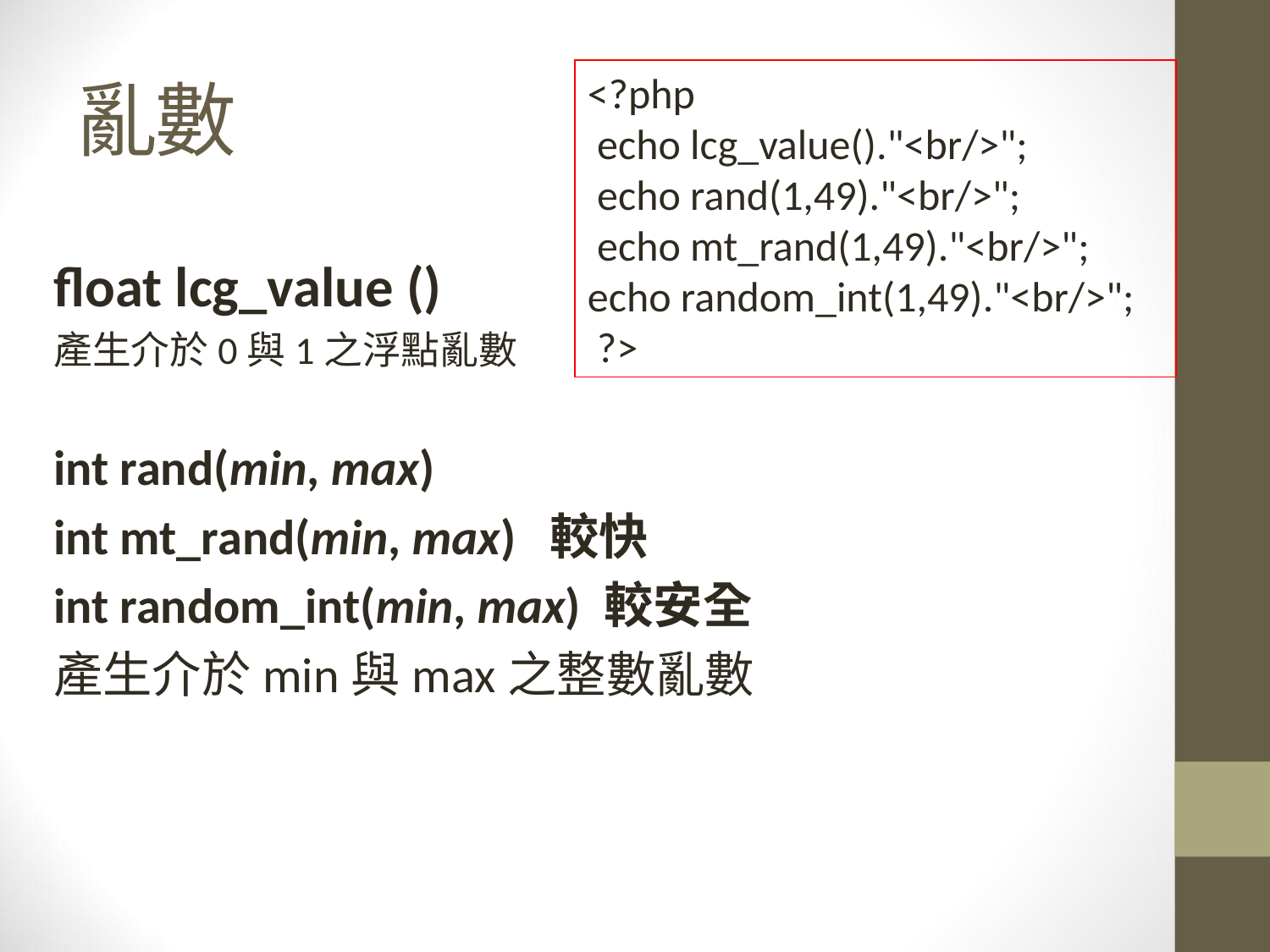

# 亂數
<?php
 echo lcg_value()."<br/>";
 echo rand(1,49)."<br/>";
 echo mt_rand(1,49)."<br/>";
echo random_int(1,49)."<br/>";
 ?>
float lcg_value ()
產生介於0與1之浮點亂數

int rand(min, max)
int mt_rand(min, max)  較快
int random_int(min, max) 較安全
產生介於min與max之整數亂數